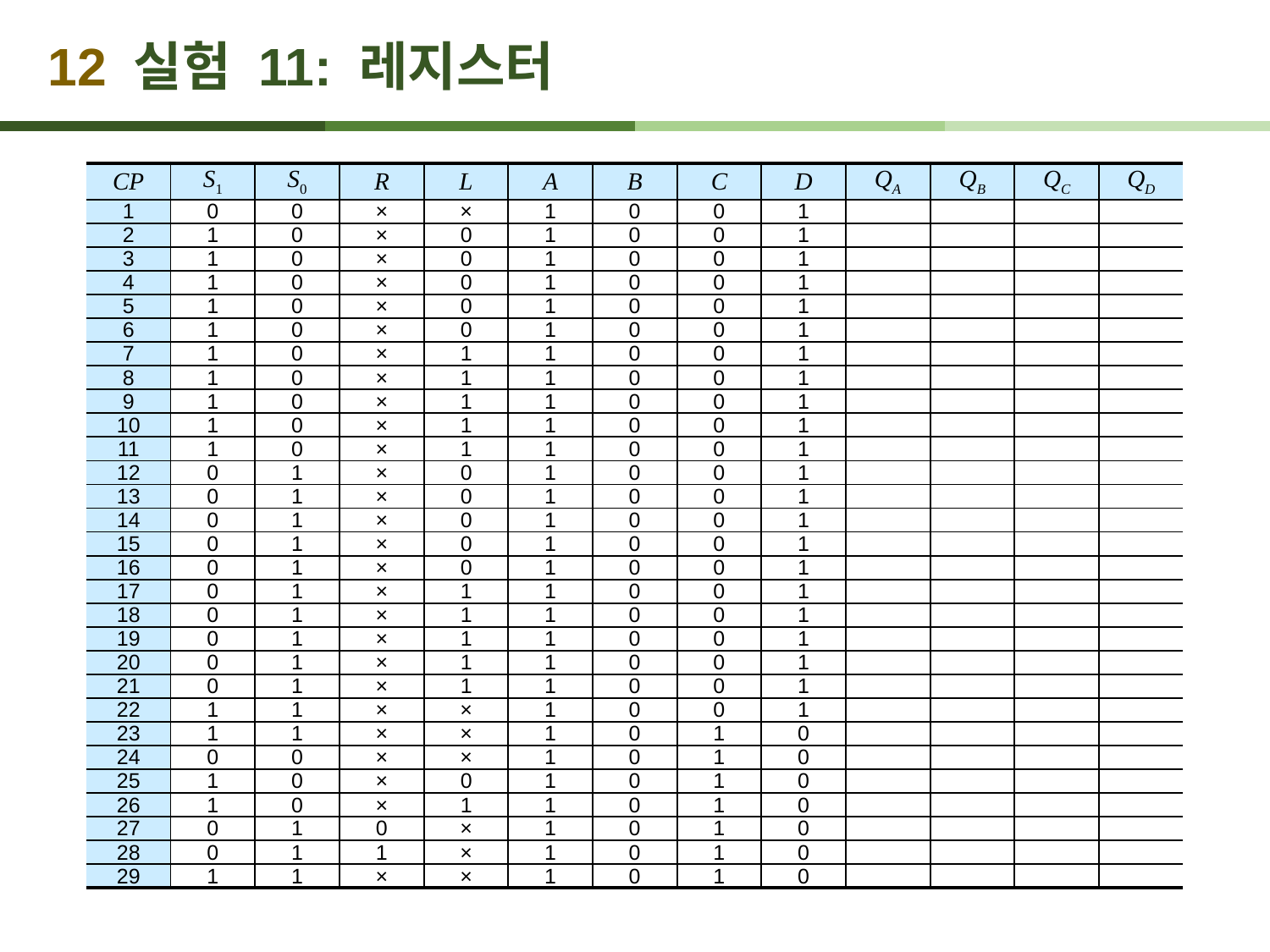

# 12 실험 11: 레지스터
| CP | S1 | S0 | R | L | A | B | C | D | QA | QB | QC | QD |
| --- | --- | --- | --- | --- | --- | --- | --- | --- | --- | --- | --- | --- |
| 1 | 0 | 0 | × | × | 1 | 0 | 0 | 1 |  |  |  |  |
| 2 | 1 | 0 | × | 0 | 1 | 0 | 0 | 1 |  |  |  |  |
| 3 | 1 | 0 | × | 0 | 1 | 0 | 0 | 1 |  |  |  |  |
| 4 | 1 | 0 | × | 0 | 1 | 0 | 0 | 1 |  |  |  |  |
| 5 | 1 | 0 | × | 0 | 1 | 0 | 0 | 1 |  |  |  |  |
| 6 | 1 | 0 | × | 0 | 1 | 0 | 0 | 1 |  |  |  |  |
| 7 | 1 | 0 | × | 1 | 1 | 0 | 0 | 1 |  |  |  |  |
| 8 | 1 | 0 | × | 1 | 1 | 0 | 0 | 1 |  |  |  |  |
| 9 | 1 | 0 | × | 1 | 1 | 0 | 0 | 1 |  |  |  |  |
| 10 | 1 | 0 | × | 1 | 1 | 0 | 0 | 1 |  |  |  |  |
| 11 | 1 | 0 | × | 1 | 1 | 0 | 0 | 1 |  |  |  |  |
| 12 | 0 | 1 | × | 0 | 1 | 0 | 0 | 1 |  |  |  |  |
| 13 | 0 | 1 | × | 0 | 1 | 0 | 0 | 1 |  |  |  |  |
| 14 | 0 | 1 | × | 0 | 1 | 0 | 0 | 1 |  |  |  |  |
| 15 | 0 | 1 | × | 0 | 1 | 0 | 0 | 1 |  |  |  |  |
| 16 | 0 | 1 | × | 0 | 1 | 0 | 0 | 1 |  |  |  |  |
| 17 | 0 | 1 | × | 1 | 1 | 0 | 0 | 1 |  |  |  |  |
| 18 | 0 | 1 | × | 1 | 1 | 0 | 0 | 1 |  |  |  |  |
| 19 | 0 | 1 | × | 1 | 1 | 0 | 0 | 1 |  |  |  |  |
| 20 | 0 | 1 | × | 1 | 1 | 0 | 0 | 1 |  |  |  |  |
| 21 | 0 | 1 | × | 1 | 1 | 0 | 0 | 1 |  |  |  |  |
| 22 | 1 | 1 | × | × | 1 | 0 | 0 | 1 |  |  |  |  |
| 23 | 1 | 1 | × | × | 1 | 0 | 1 | 0 |  |  |  |  |
| 24 | 0 | 0 | × | × | 1 | 0 | 1 | 0 |  |  |  |  |
| 25 | 1 | 0 | × | 0 | 1 | 0 | 1 | 0 |  |  |  |  |
| 26 | 1 | 0 | × | 1 | 1 | 0 | 1 | 0 |  |  |  |  |
| 27 | 0 | 1 | 0 | × | 1 | 0 | 1 | 0 |  |  |  |  |
| 28 | 0 | 1 | 1 | × | 1 | 0 | 1 | 0 |  |  |  |  |
| 29 | 1 | 1 | × | × | 1 | 0 | 1 | 0 |  |  |  |  |